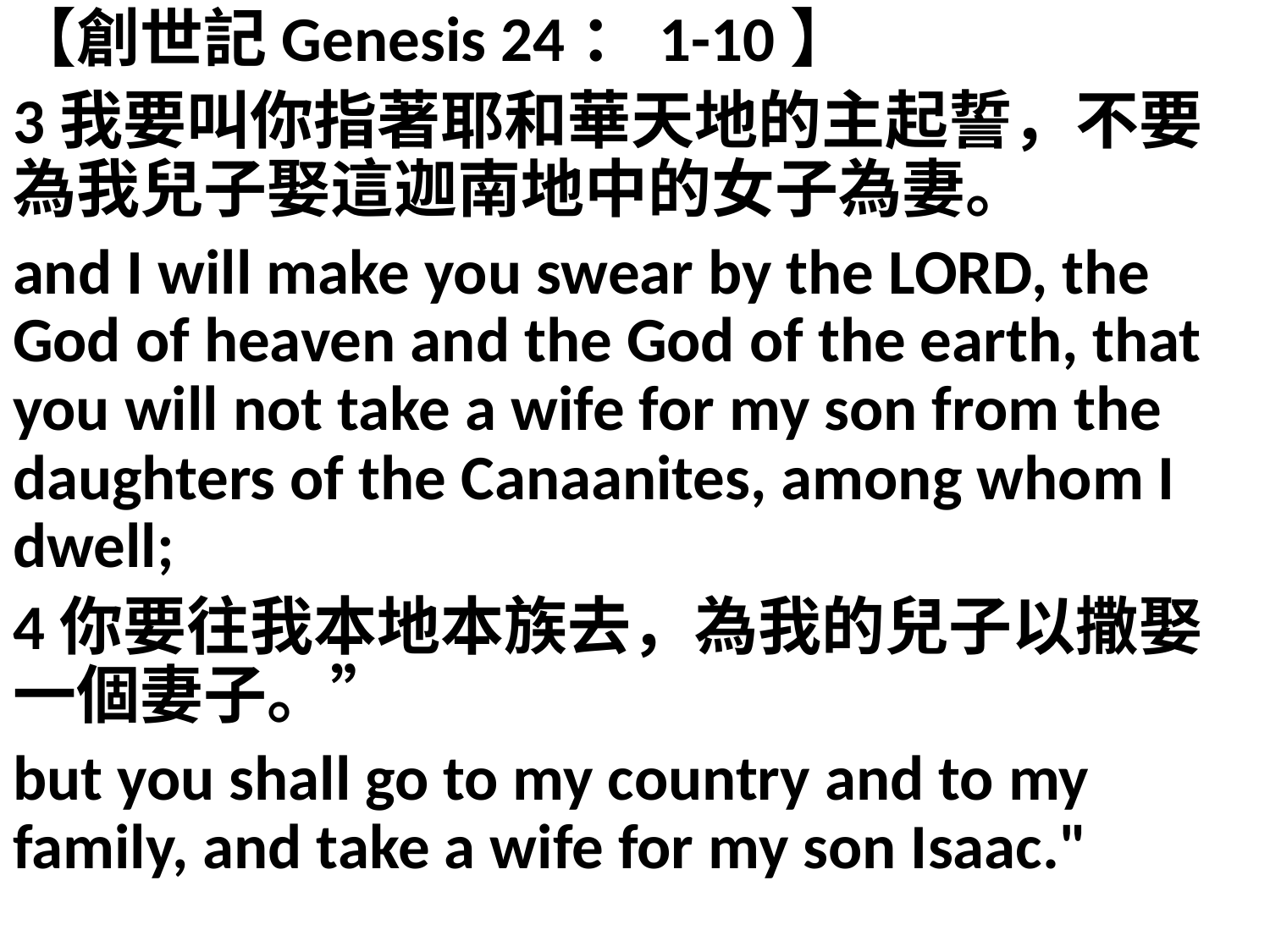

【創世記Genesis 24：1-10】
3我要叫你指著耶和華天地的主起誓，不要為我兒子娶這迦南地中的女子為妻。
and I will make you swear by the LORD, the God of heaven and the God of the earth, that you will not take a wife for my son from the daughters of the Canaanites, among whom I dwell;
4你要往我本地本族去，為我的兒子以撒娶一個妻子。”
but you shall go to my country and to my family, and take a wife for my son Isaac."